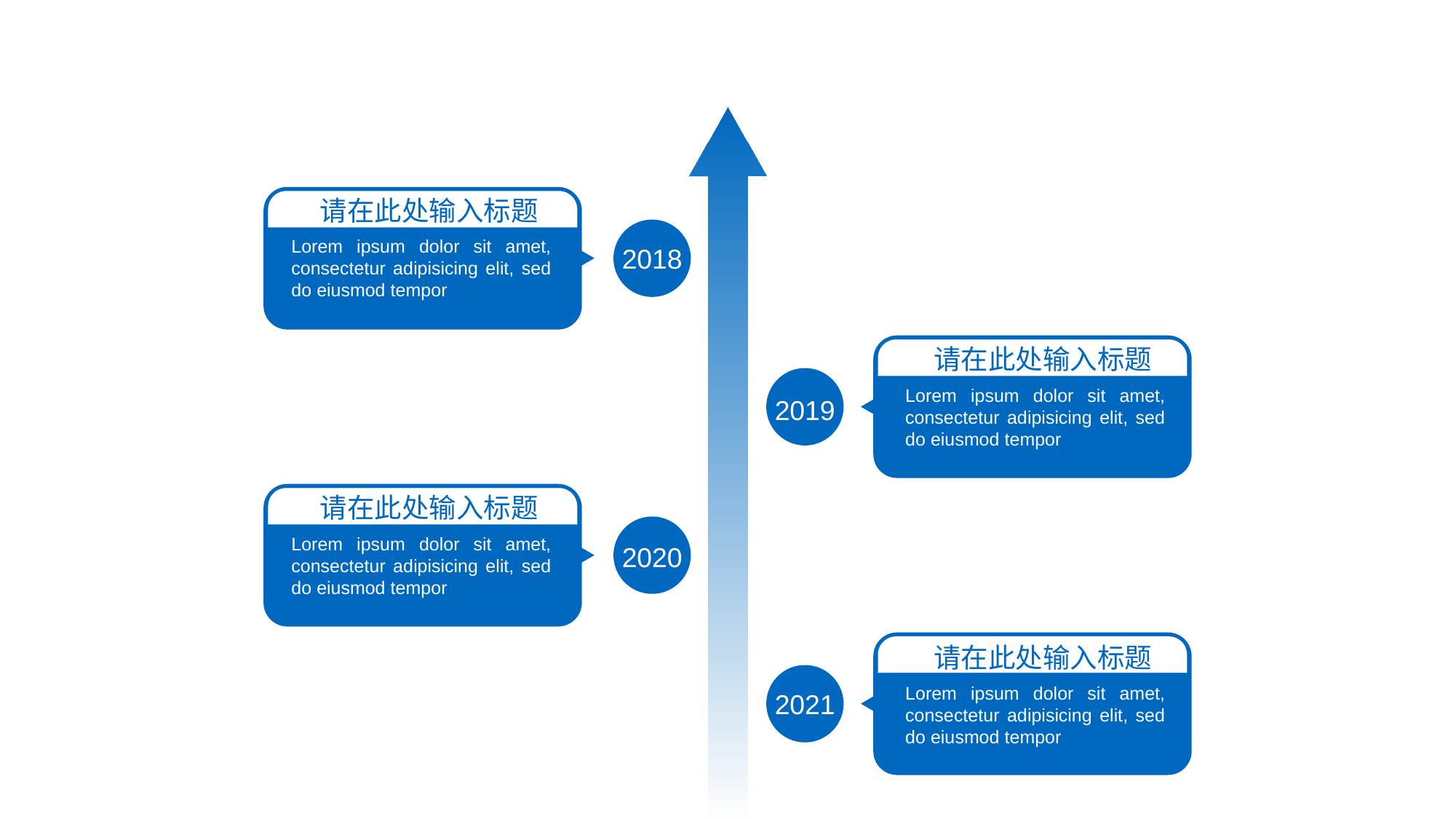

请在此处输入标题
Lorem ipsum dolor sit amet, consectetur adipisicing elit, sed do eiusmod tempor
2018

请在此处输入标题
Lorem ipsum dolor sit amet, consectetur adipisicing elit, sed do eiusmod tempor
2019

请在此处输入标题
Lorem ipsum dolor sit amet, consectetur adipisicing elit, sed do eiusmod tempor
2020

请在此处输入标题
Lorem ipsum dolor sit amet, consectetur adipisicing elit, sed do eiusmod tempor
2021